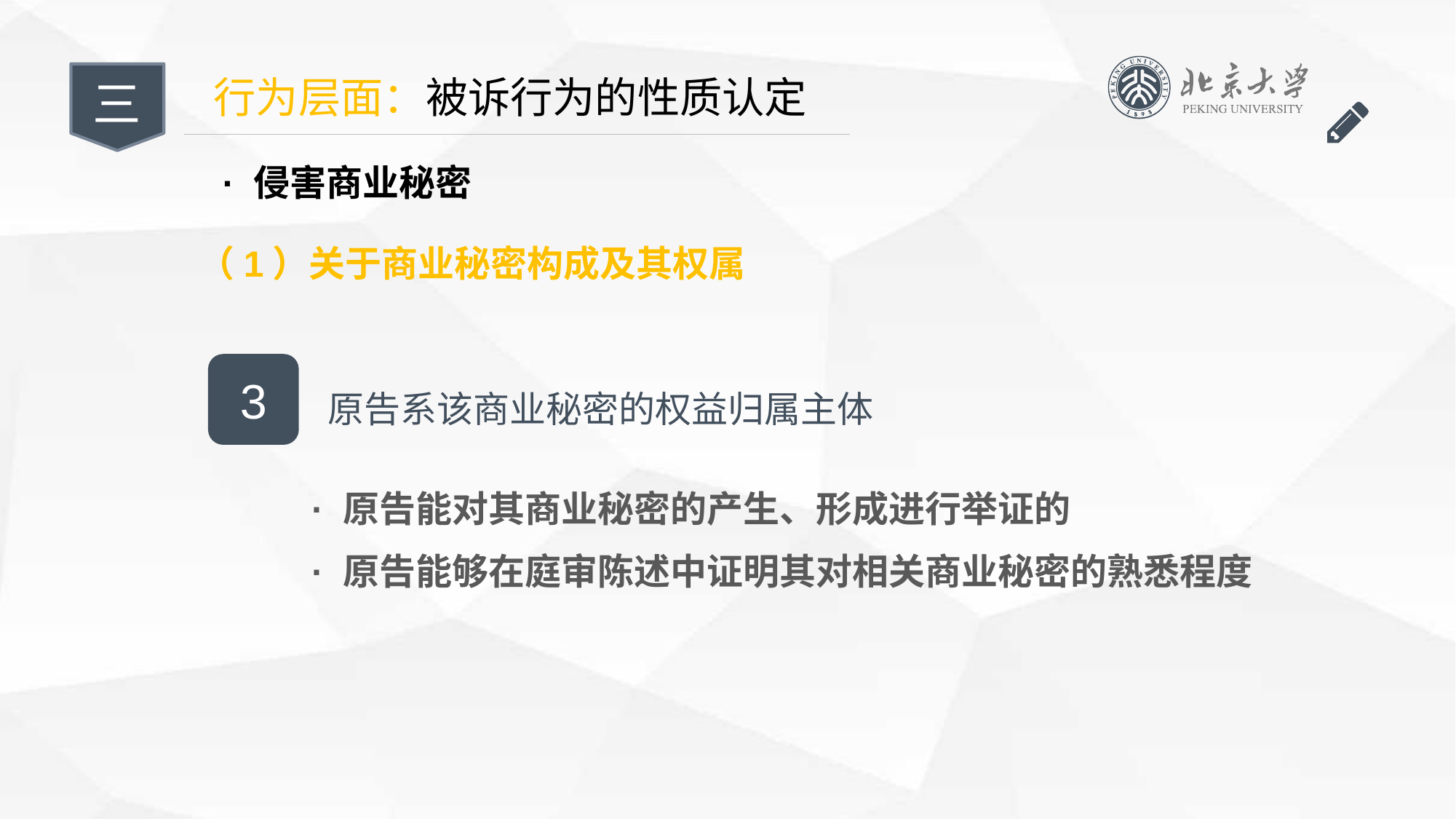

三
行为层面：被诉行为的性质认定
· 侵害商业秘密
（1）关于商业秘密构成及其权属
3
原告系该商业秘密的权益归属主体
· 原告能对其商业秘密的产生、形成进行举证的
· 原告能够在庭审陈述中证明其对相关商业秘密的熟悉程度